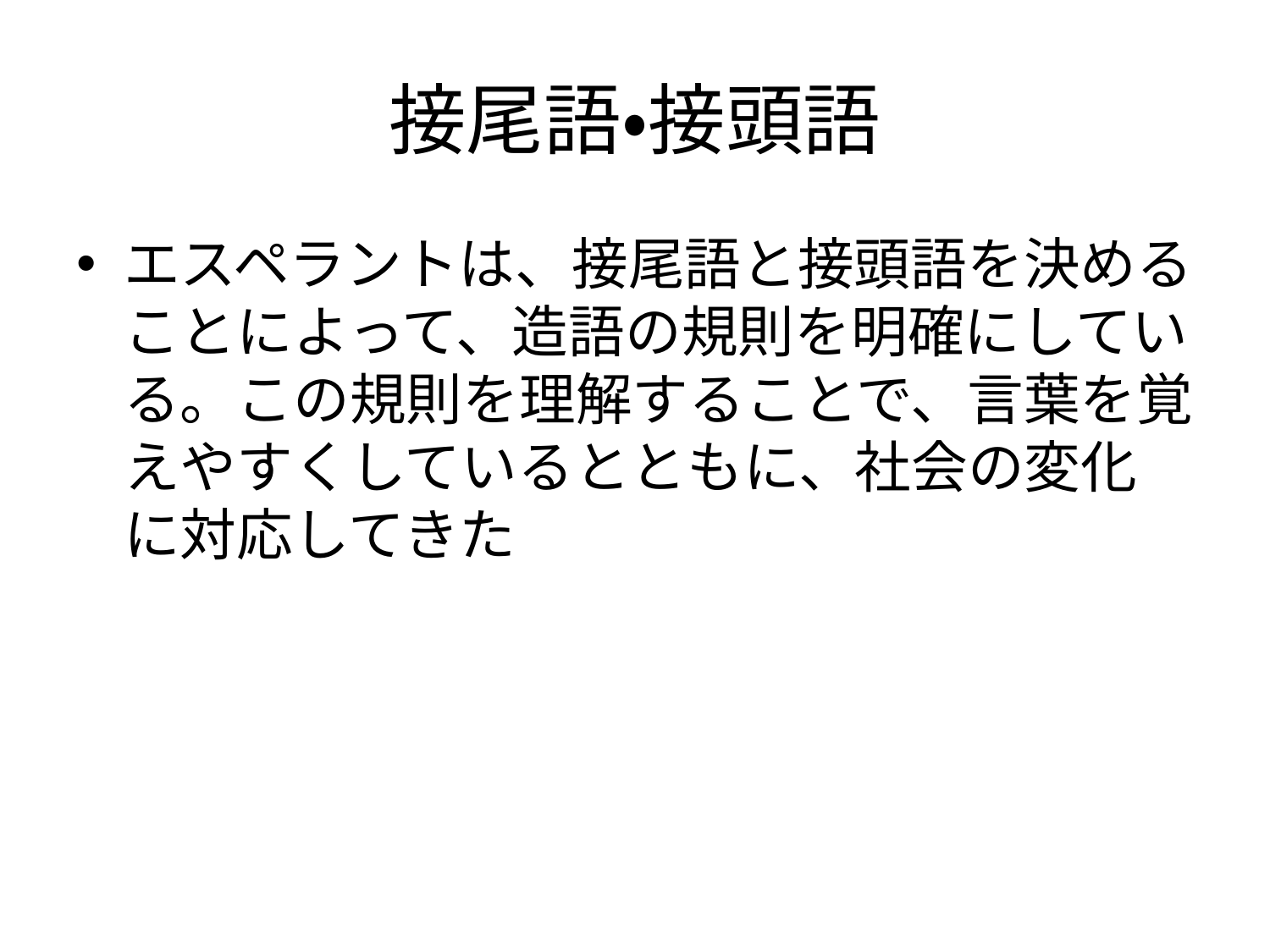

# 接尾語・接頭語
エスペラントは、接尾語と接頭語を決めることによって、造語の規則を明確にしている。この規則を理解することで、言葉を覚えやすくしているとともに、社会の変化に対応してきた